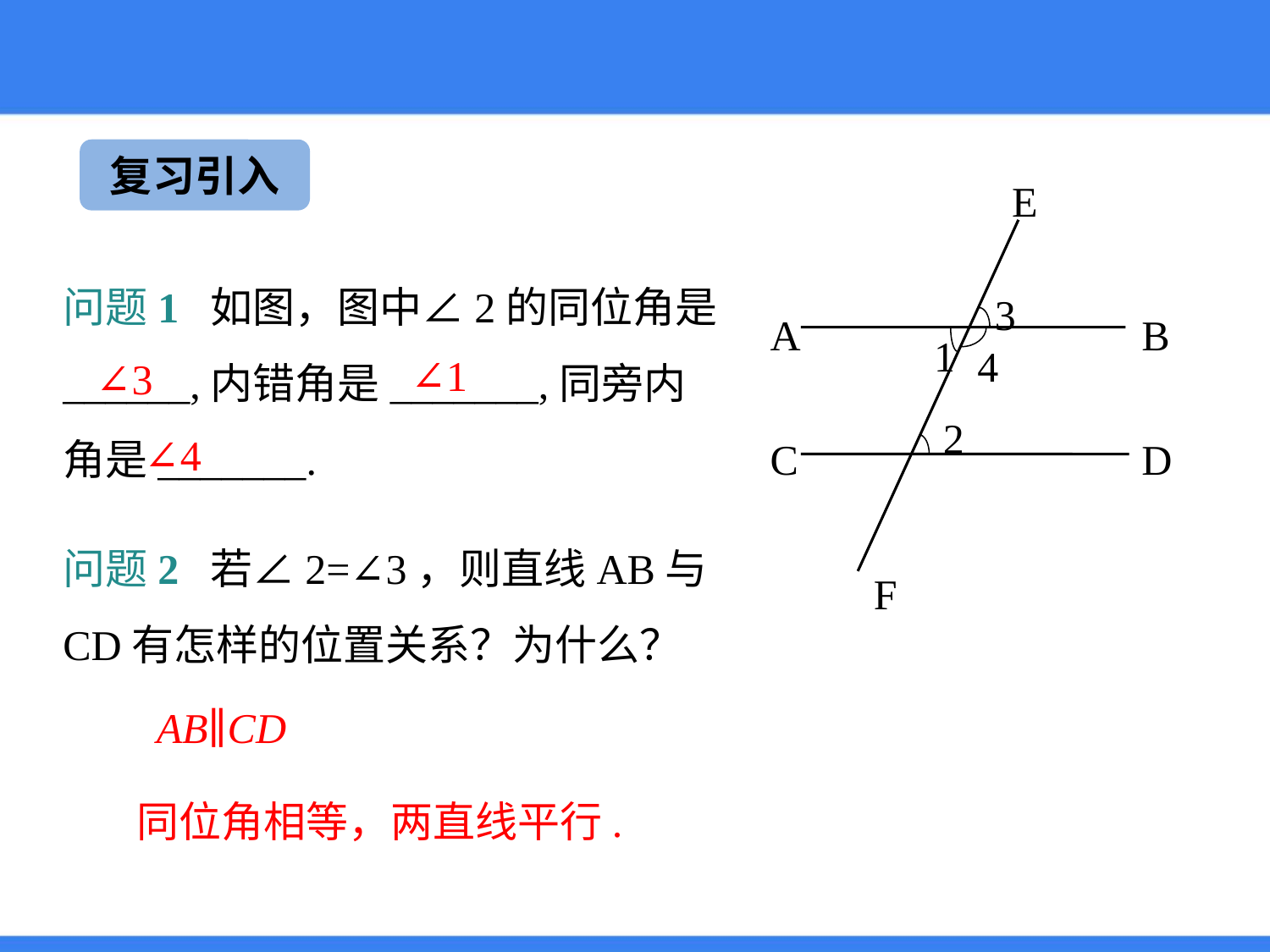

复习引入
E

3
A
B
1
4
2
C
D
F
问题1  如图，图中∠2的同位角是______,内错角是_______,同旁内角是_______.
∠1
∠3
∠4
问题2  若∠2=∠3，则直线AB与CD有怎样的位置关系？为什么？
AB∥CD
同位角相等，两直线平行.